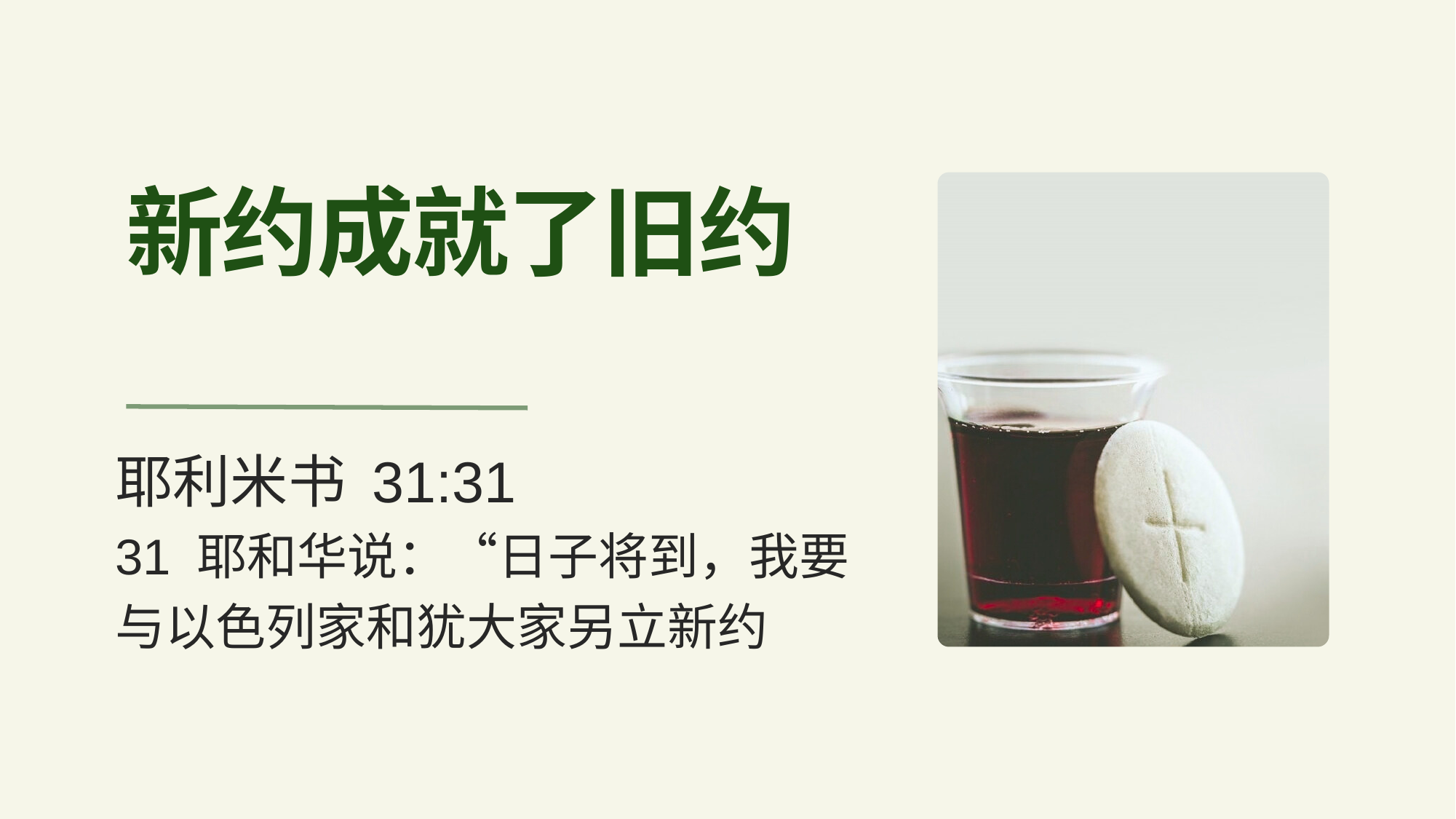

新约成就了旧约

耶利米书 31:31
31 耶和华说：“日子将到，我要与以色列家和犹大家另立新约